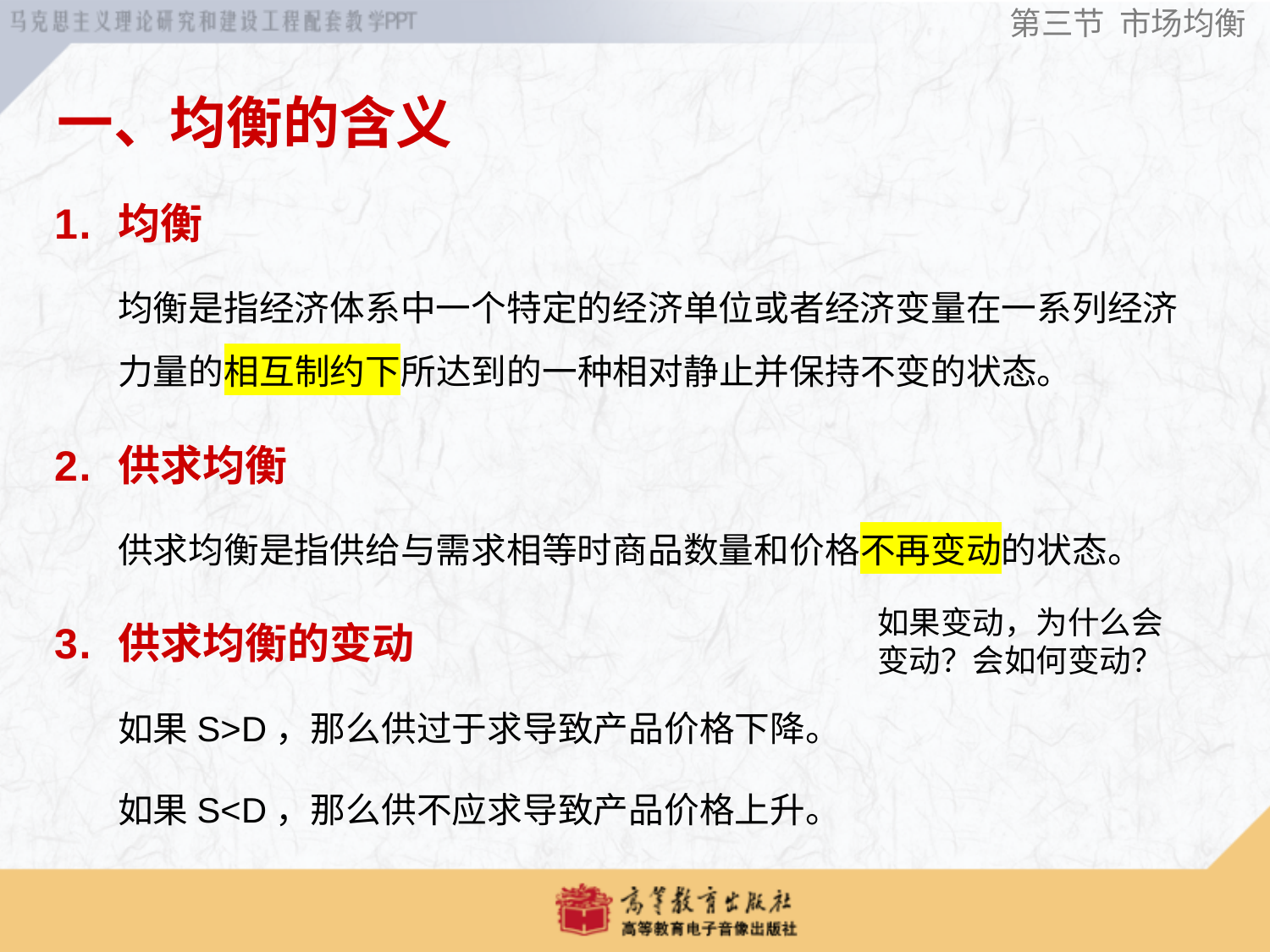

第三节  市场均衡
# 均衡
均衡是指经济体系中一个特定的经济单位或者经济变量在一系列经济力量的相互制约下所达到的一种相对静止并保持不变的状态。
供求均衡
供求均衡是指供给与需求相等时商品数量和价格不再变动的状态。
供求均衡的变动
如果S>D，那么供过于求导致产品价格下降。
如果S<D，那么供不应求导致产品价格上升。
一、均衡的含义
如果变动，为什么会变动？会如何变动？